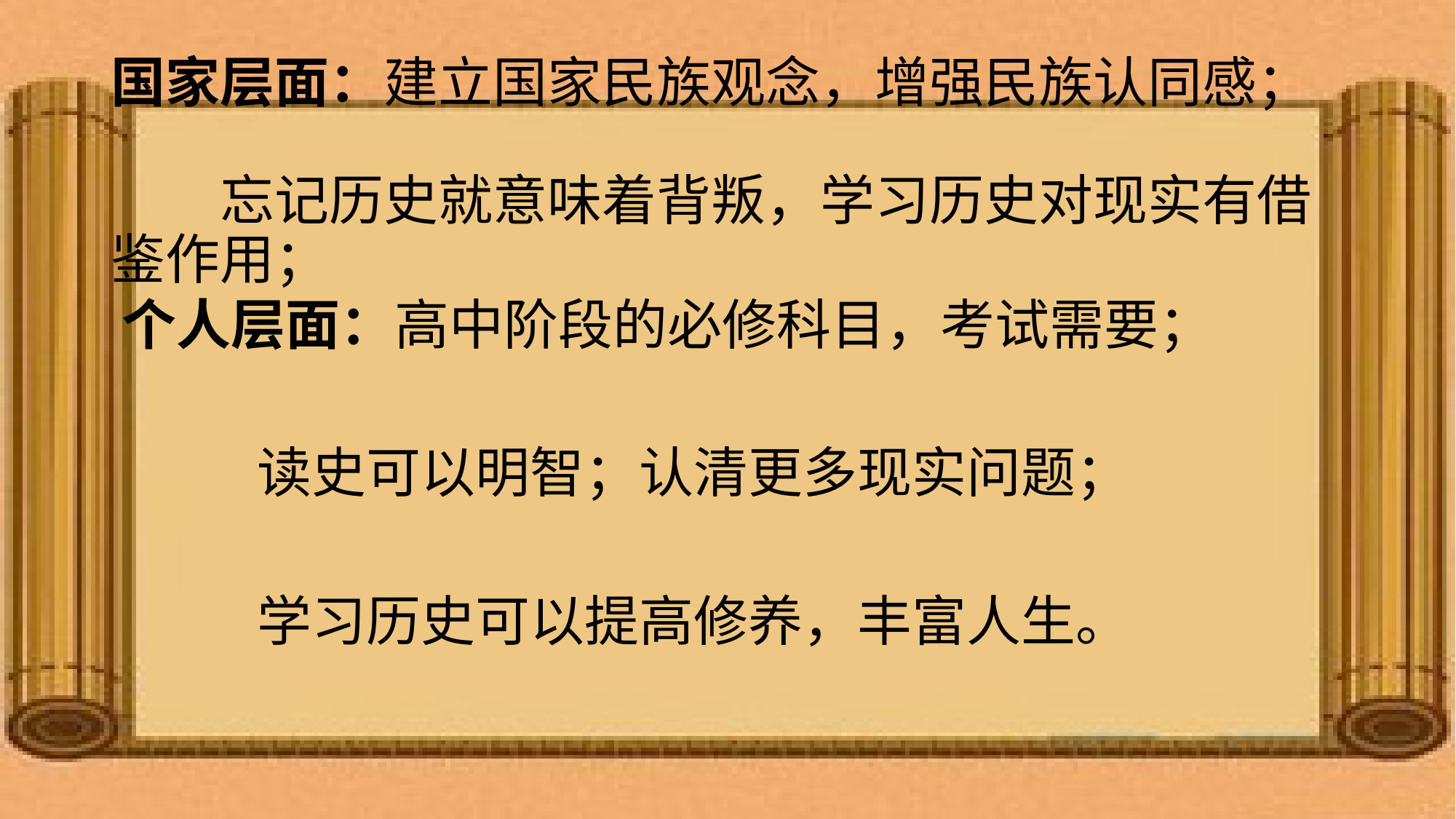

# 国家层面：建立国家民族观念，增强民族认同感； 忘记历史就意味着背叛，学习历史对现实有借鉴作用；
个人层面：高中阶段的必修科目，考试需要；

          读史可以明智；认清更多现实问题；

          学习历史可以提高修养，丰富人生。